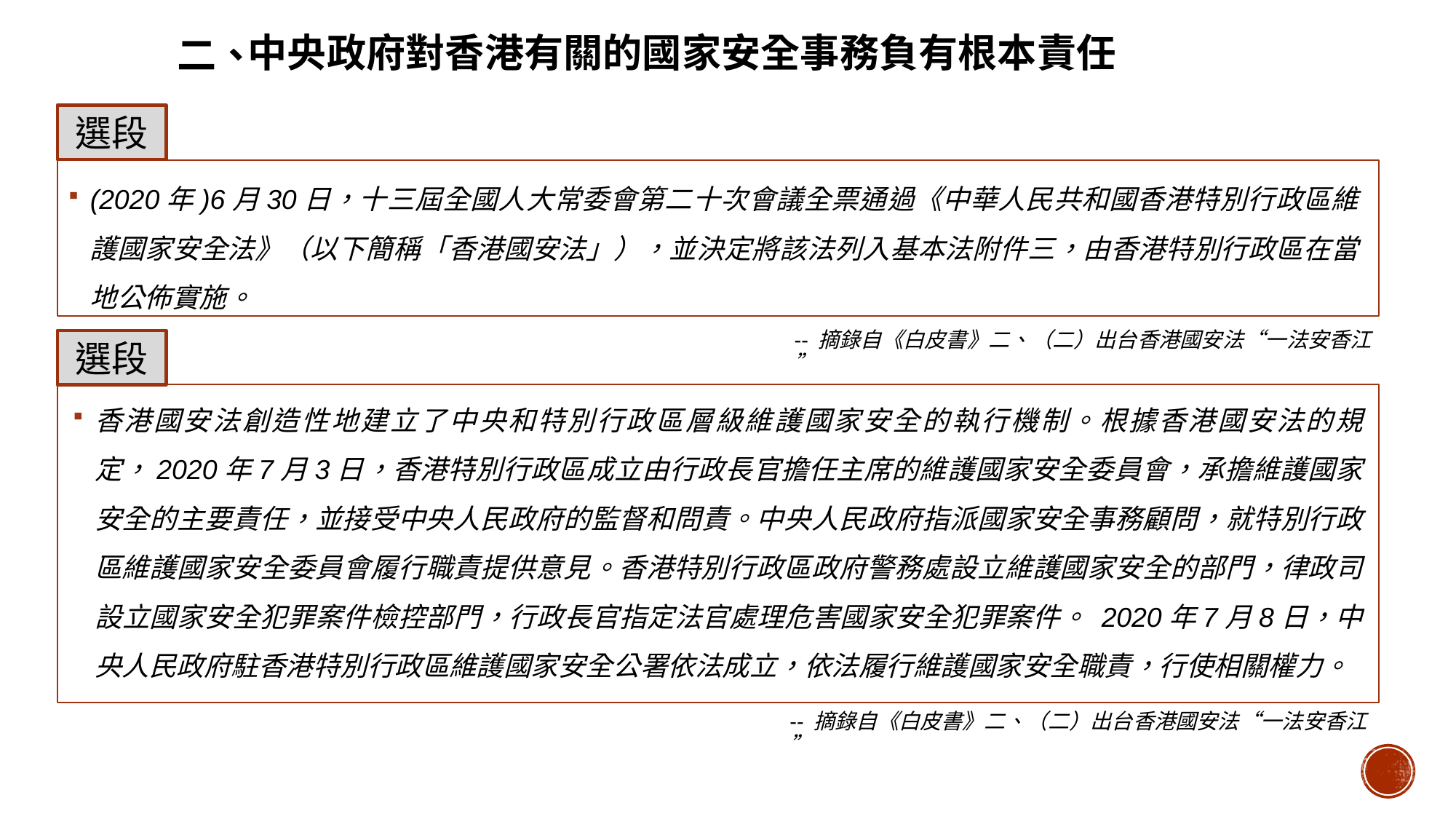

二、
中央政府對香港有關的國家安全事務負有根本責任

選段
(2020年)6月30日，十三屆全國人大常委會第二十次會議全票通過《中華人民共和國香港特別行政區維護國家安全法》（以下簡稱「香港國安法」），並決定將該法列入基本法附件三，由香港特別行政區在當地公佈實施。

-- 摘錄自《白皮書》二、（二）出台香港國安法“一法安香江”
選段
香港國安法創造性地建立了中央和特別行政區層級維護國家安全的執行機制。根據香港國安法的規定，2020年7月3日，香港特別行政區成立由行政長官擔任主席的維護國家安全委員會，承擔維護國家安全的主要責任，並接受中央人民政府的監督和問責。中央人民政府指派國家安全事務顧問，就特別行政區維護國家安全委員會履行職責提供意見。香港特別行政區政府警務處設立維護國家安全的部門，律政司設立國家安全犯罪案件檢控部門，行政長官指定法官處理危害國家安全犯罪案件。 2020年7月8日，中央人民政府駐香港特別行政區維護國家安全公署依法成立，依法履行維護國家安全職責，行使相關權力。

-- 摘錄自《白皮書》二、（二）出台香港國安法“一法安香江”